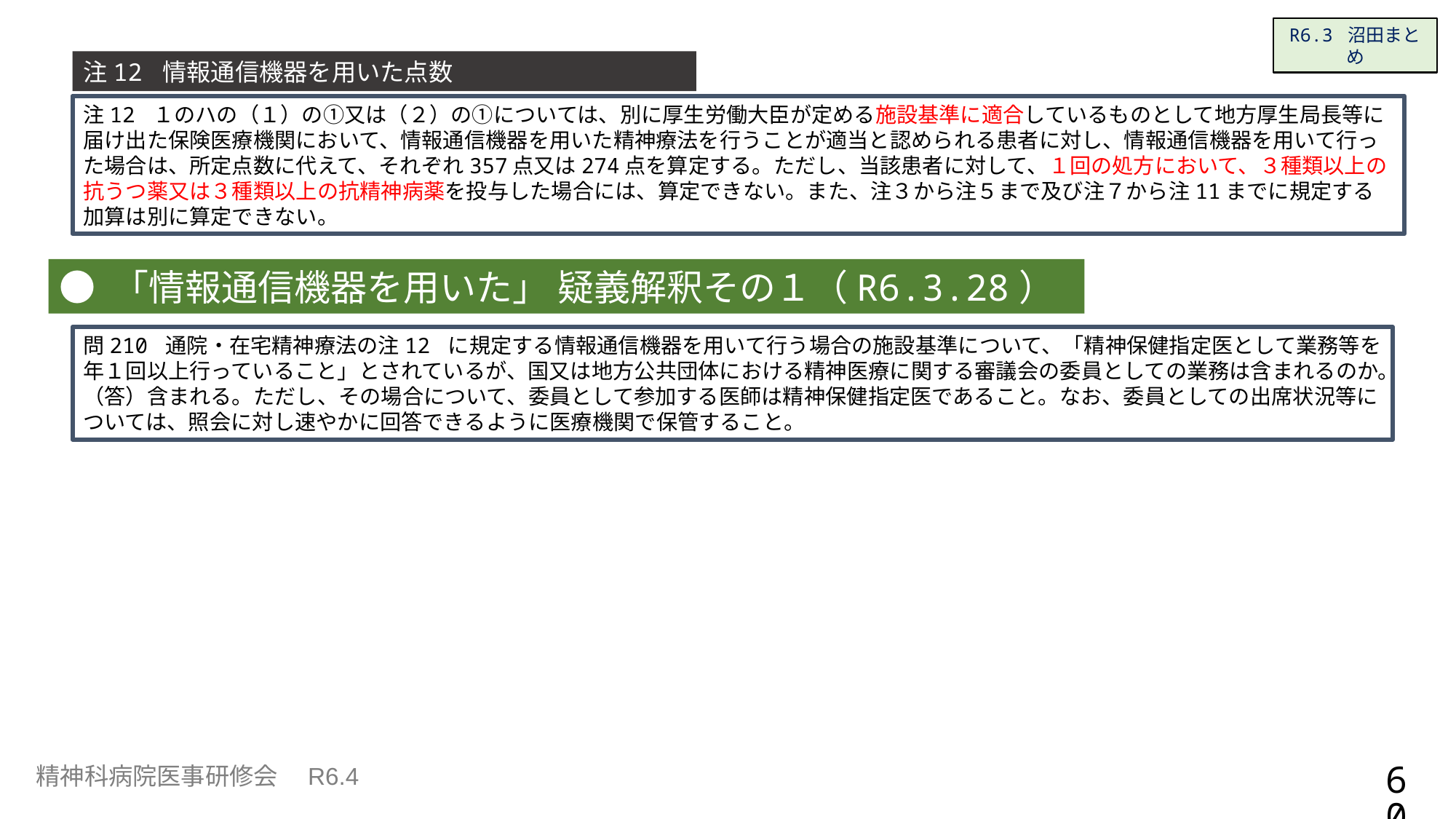

R6.3 沼田まとめ
注12 情報通信機器を用いた点数
注12 １のハの（１）の①又は（２）の①については、別に厚生労働大臣が定める施設基準に適合しているものとして地方厚生局長等に届け出た保険医療機関において、情報通信機器を用いた精神療法を行うことが適当と認められる患者に対し、情報通信機器を用いて行った場合は、所定点数に代えて、それぞれ357点又は274点を算定する。ただし、当該患者に対して、１回の処方において、３種類以上の抗うつ薬又は３種類以上の抗精神病薬を投与した場合には、算定できない。また、注３から注５まで及び注７から注11までに規定する加算は別に算定できない。
● 「情報通信機器を用いた」 疑義解釈その１（R6.3.28）
問210 通院・在宅精神療法の注12 に規定する情報通信機器を用いて行う場合の施設基準について、「精神保健指定医として業務等を年１回以上行っていること」とされているが、国又は地方公共団体における精神医療に関する審議会の委員としての業務は含まれるのか。
（答）含まれる。ただし、その場合について、委員として参加する医師は精神保健指定医であること。なお、委員としての出席状況等については、照会に対し速やかに回答できるように医療機関で保管すること。
60